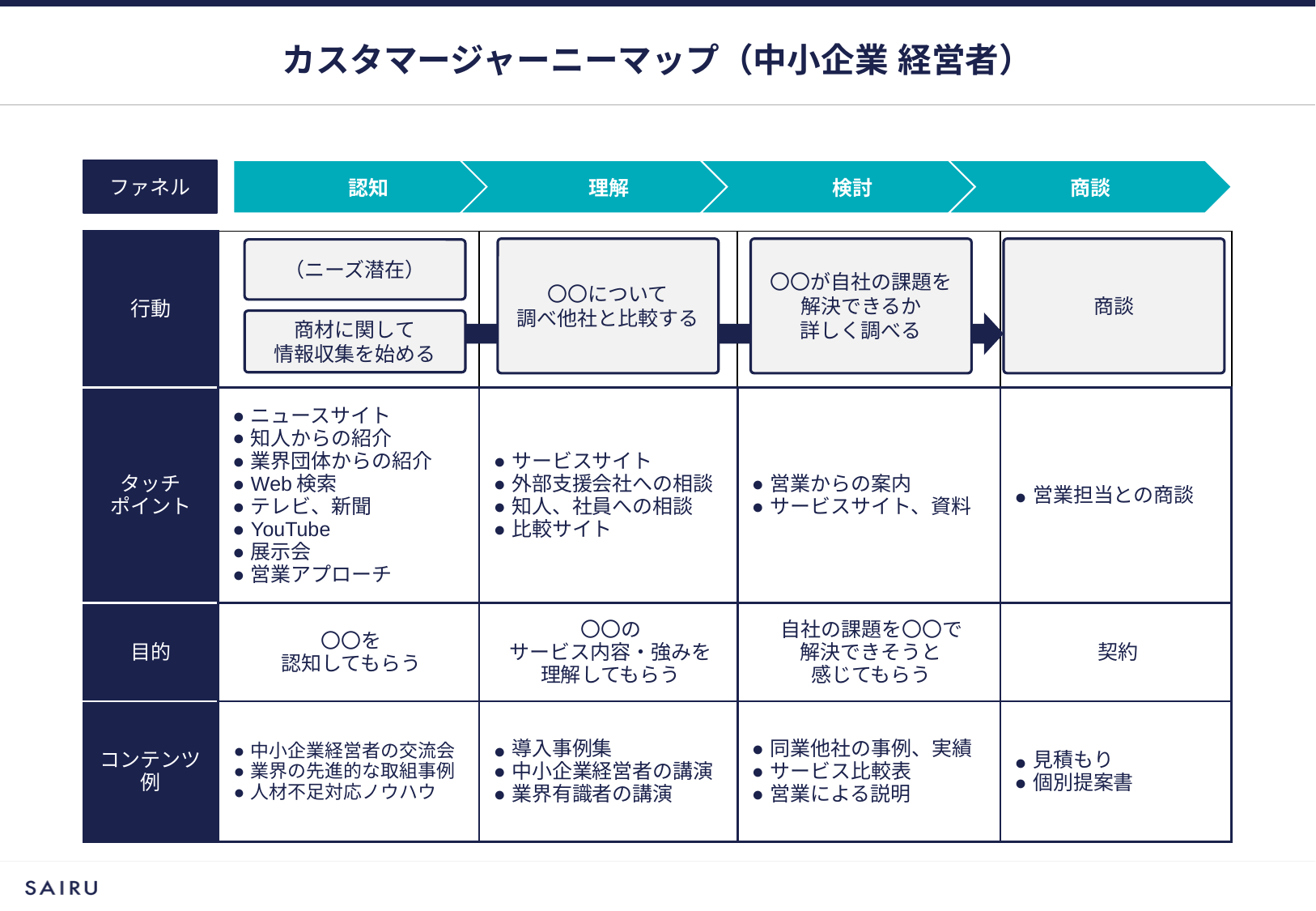

# カスタマージャーニーマップ（中小企業 経営者）
ファネル

認知

理解

検討

商談
| 行動 |  |  |  |  |
| --- | --- | --- | --- | --- |
| タッチ ポイント | ニュースサイト 知人からの紹介 業界団体からの紹介 Web検索 テレビ、新聞 YouTube 展示会 営業アプローチ | サービスサイト 外部支援会社への相談 知人、社員への相談 比較サイト | 営業からの案内 サービスサイト、資料 | 営業担当との商談 |
| 目的 | 〇〇を 認知してもらう | 〇〇の サービス内容・強みを 理解してもらう | 自社の課題を〇〇で 解決できそうと 感じてもらう | 契約 |
| コンテンツ例 | 中小企業経営者の交流会 業界の先進的な取組事例 人材不足対応ノウハウ | 導入事例集 中小企業経営者の講演 業界有識者の講演 | 同業他社の事例、実績 サービス比較表 営業による説明 | 見積もり 個別提案書 |
〇〇について
調べ他社と比較する
〇〇が自社の課題を解決できるか
詳しく調べる
商談
（ニーズ潜在）
商材に関して
情報収集を始める